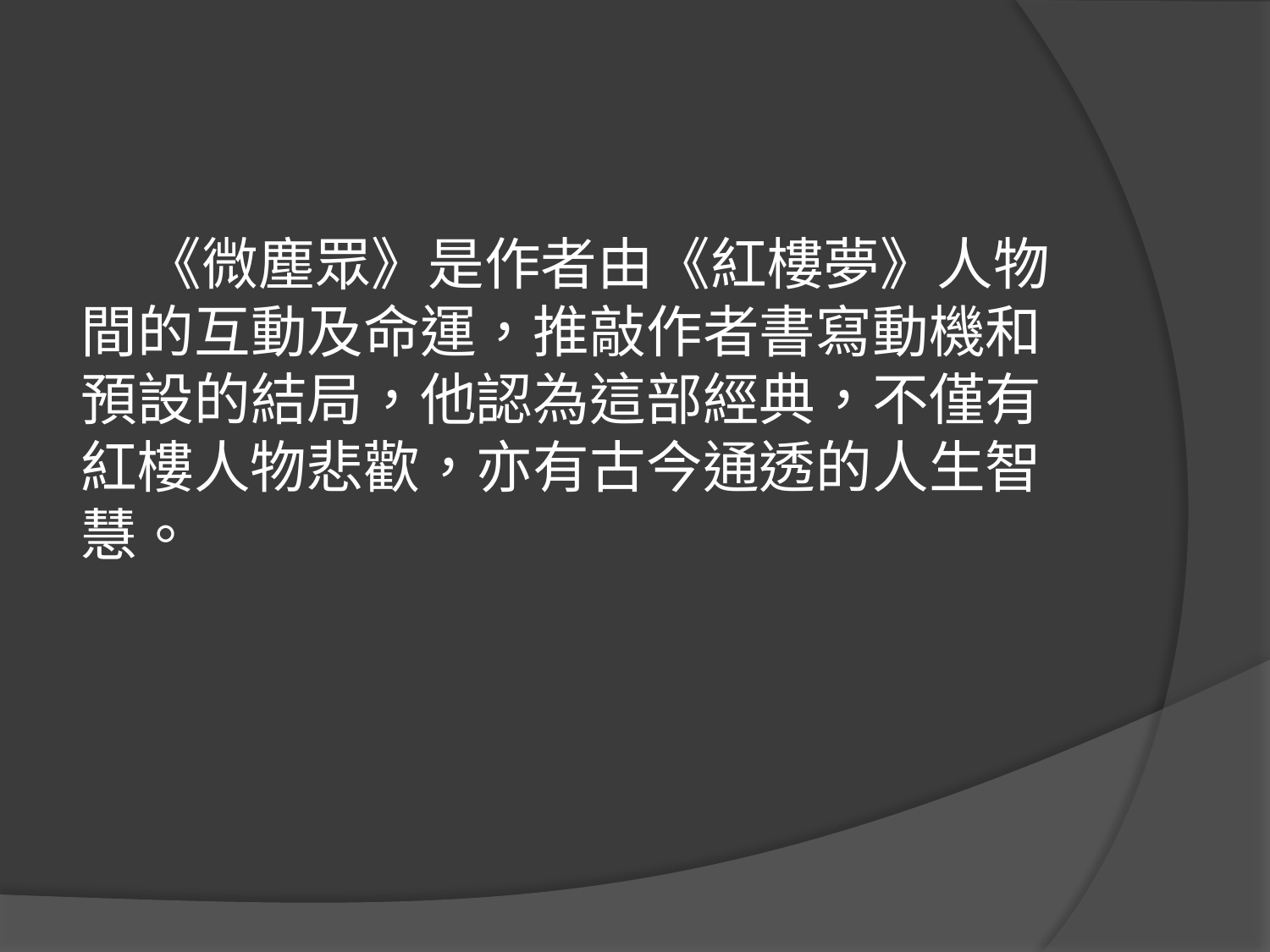

#
    《微塵眾》是作者由《紅樓夢》人物間的互動及命運，推敲作者書寫動機和預設的結局，他認為這部經典，不僅有紅樓人物悲歡，亦有古今通透的人生智慧。